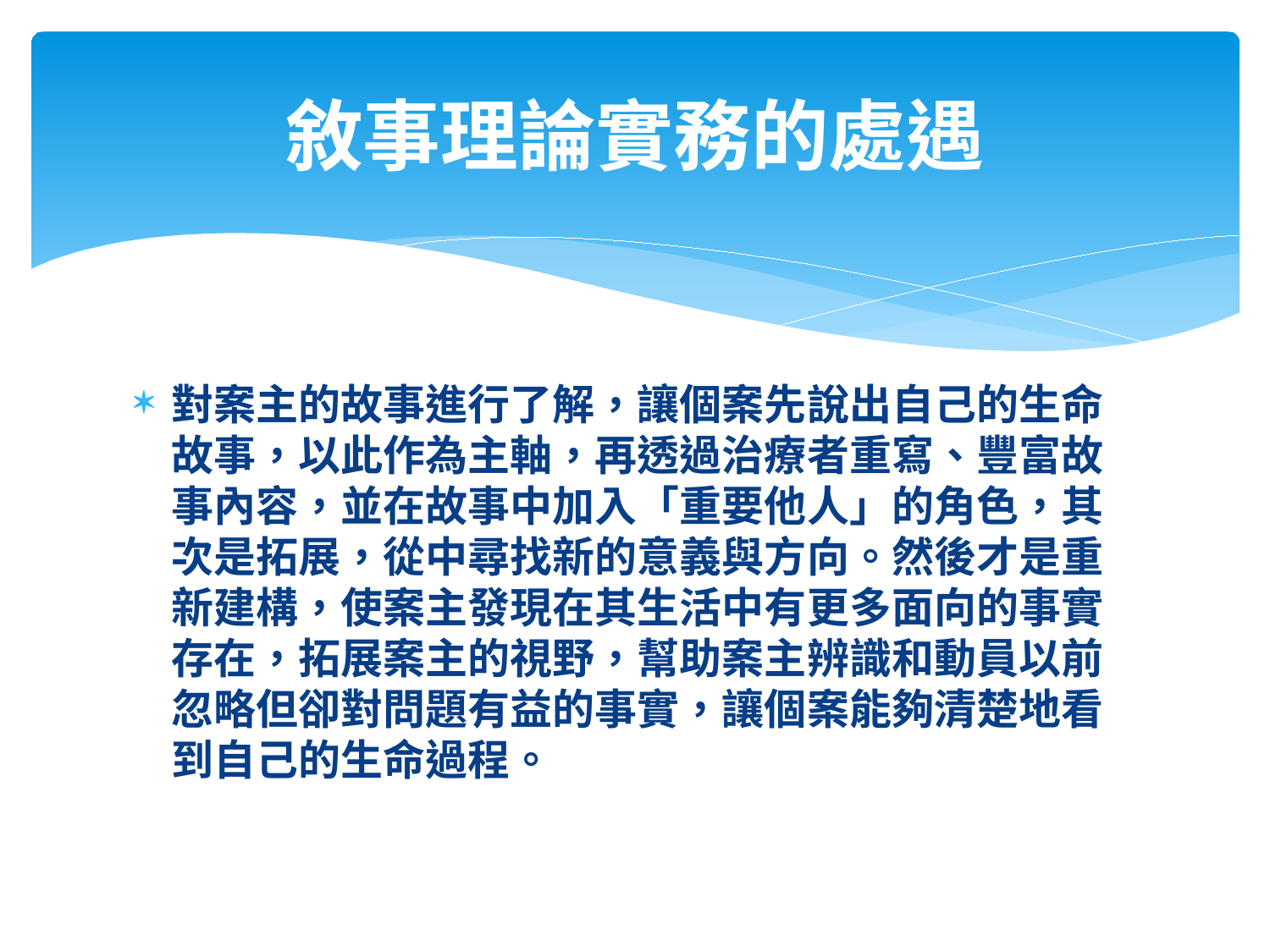

# 敘事理論實務的處遇
對案主的故事進行了解，讓個案先說出自己的生命故事，以此作為主軸，再透過治療者重寫、豐富故事內容，並在故事中加入「重要他人」的角色，其次是拓展，從中尋找新的意義與方向。然後才是重新建構，使案主發現在其生活中有更多面向的事實存在，拓展案主的視野，幫助案主辨識和動員以前忽略但卻對問題有益的事實，讓個案能夠清楚地看到自己的生命過程。